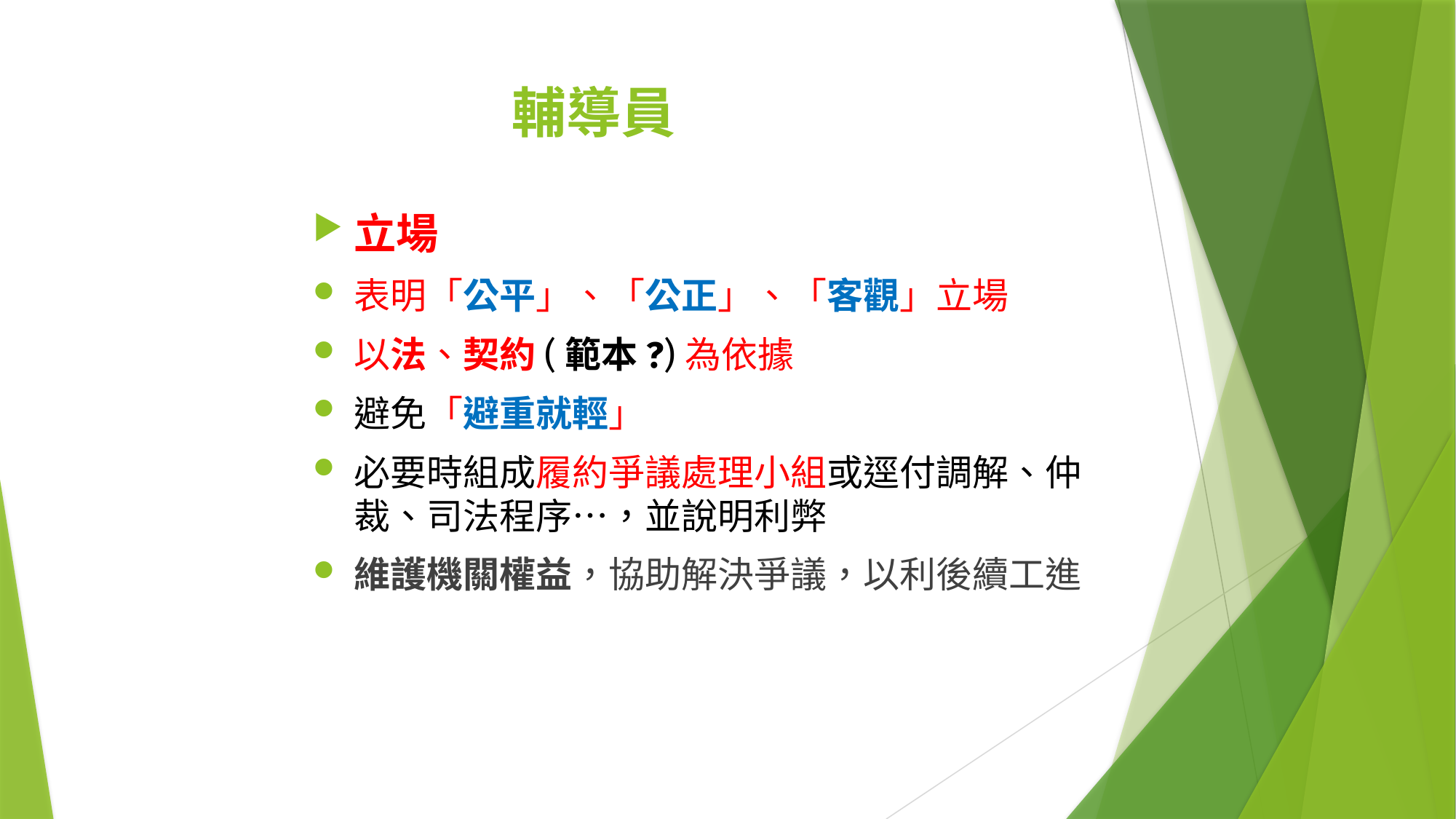

# 輔導員
立場
表明「公平」、「公正」、「客觀」立場
以法、契約(範本?)為依據
避免「避重就輕」
必要時組成履約爭議處理小組或逕付調解、仲裁、司法程序…，並說明利弊
維護機關權益，協助解決爭議，以利後續工進